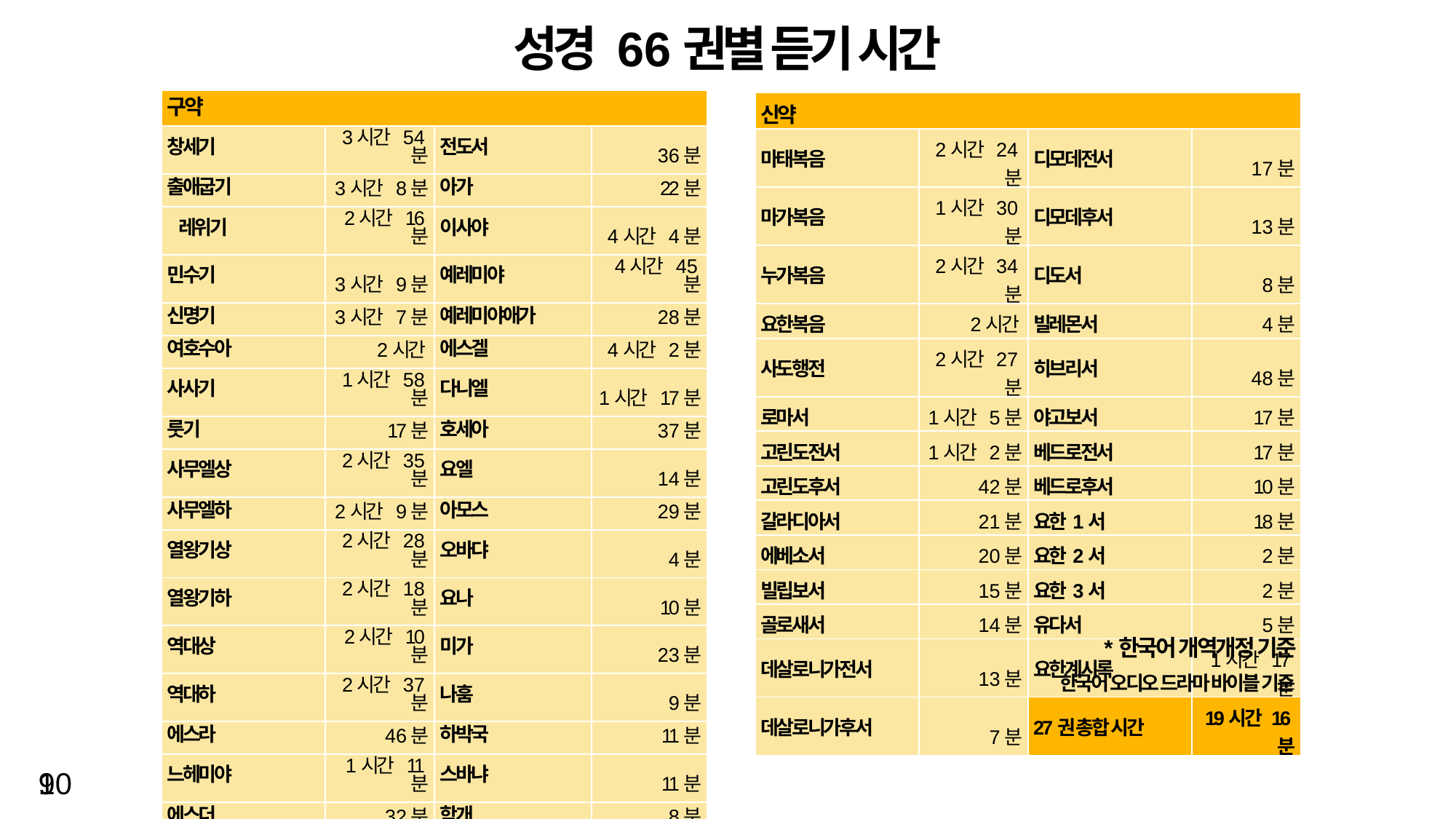

성경 66권별 듣기 시간
| 구약 |  |  |  |
| --- | --- | --- | --- |
| 창세기 | 3시간 54분 | 전도서 | 36분 |
| 출애굽기 | 3시간 8분 | 아가 | 22분 |
| 레위기 | 2시간 16분 | 이사야 | 4시간 4분 |
| 민수기 | 3시간 9분 | 예레미야 | 4시간 45분 |
| 신명기 | 3시간 7분 | 예레미야애가 | 28분 |
| 여호수아 | 2시간 | 에스겔 | 4시간 2분 |
| 사사기 | 1시간 58분 | 다니엘 | 1시간 17분 |
| 룻기 | 17분 | 호세아 | 37분 |
| 사무엘상 | 2시간 35분 | 요엘 | 14분 |
| 사무엘하 | 2시간 9분 | 아모스 | 29분 |
| 열왕기상 | 2시간 28분 | 오바댜 | 4분 |
| 열왕기하 | 2시간 18분 | 요나 | 10분 |
| 역대상 | 2시간 10분 | 미가 | 23분 |
| 역대하 | 2시간 37분 | 나훔 | 9분 |
| 에스라 | 46분 | 하박국 | 11분 |
| 느헤미야 | 1시간 11분 | 스바냐 | 11분 |
| 에스더 | 32분 | 학개 | 8분 |
| 욥기 | 2시간 21분 | 스가랴 | 41분 |
| 시편 | 5시간 55분 | 말라기 | 13분 |
| 잠언 | 1시간 40분 | 39권 총합 시간 | 65시간 44분 |
| 신약 |  |  |  |
| --- | --- | --- | --- |
| 마태복음 | 2시간 24분 | 디모데전서 | 17분 |
| 마가복음 | 1시간 30분 | 디모데후서 | 13분 |
| 누가복음 | 2시간 34분 | 디도서 | 8분 |
| 요한복음 | 2시간 | 빌레몬서 | 4분 |
| 사도행전 | 2시간 27분 | 히브리서 | 48분 |
| 로마서 | 1시간 5분 | 야고보서 | 17분 |
| 고린도전서 | 1시간 2분 | 베드로전서 | 17분 |
| 고린도후서 | 42분 | 베드로후서 | 10분 |
| 갈라디아서 | 21분 | 요한1서 | 18분 |
| 에베소서 | 20분 | 요한2서 | 2분 |
| 빌립보서 | 15분 | 요한3서 | 2분 |
| 골로새서 | 14분 | 유다서 | 5분 |
| 데살로니가전서 | 13분 | 요한계시록 | 1시간 17분 |
| 데살로니가후서 | 7분 | 27권 총합 시간 | 19시간 16분 |
*한국어 개역개정 기준
한국어 오디오 드라마 바이블 기준
9